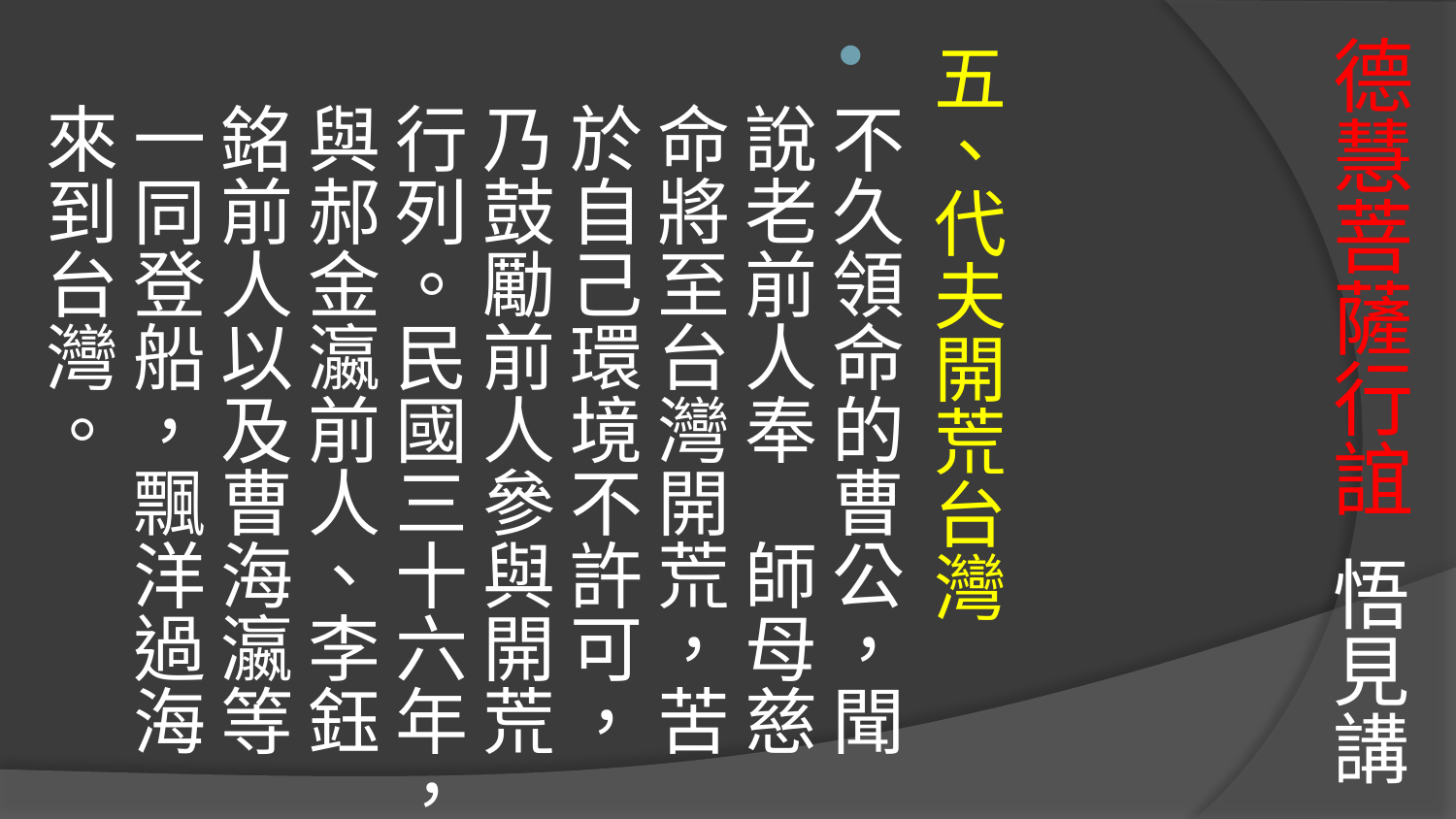

五、代夫開荒台灣
不久領命的曹公，聞說老前人奉　師母慈命將至台灣開荒，苦於自己環境不許可，乃鼓勵前人參與開荒行列。民國三十六年，與郝金瀛前人、李鈺銘前人以及曹海瀛等一同登船，飄洋過海來到台灣。
# 德慧菩薩行誼  悟見講